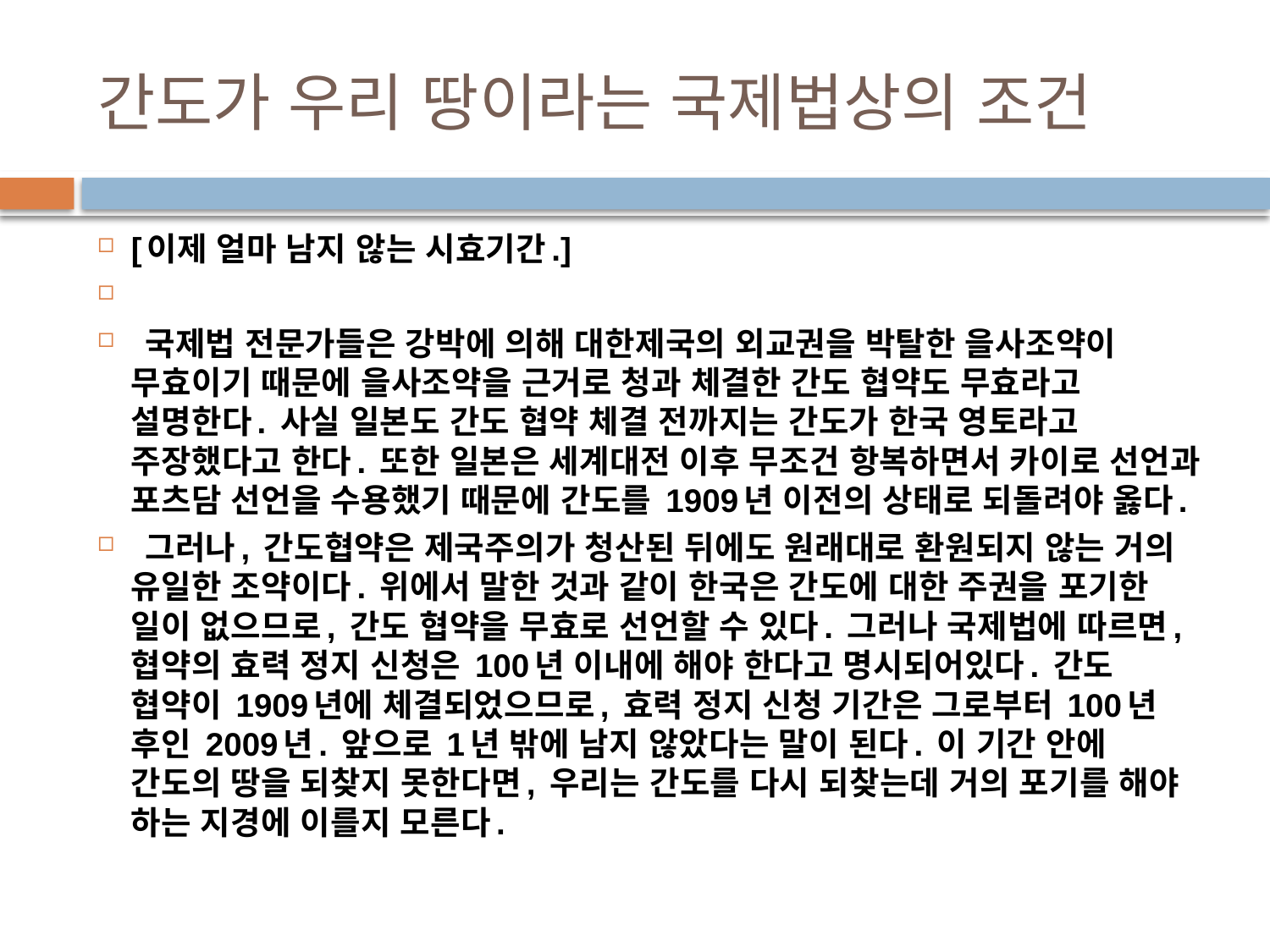

# 간도가 우리 땅이라는 국제법상의 조건
[이제 얼마 남지 않는 시효기간.]

 국제법 전문가들은 강박에 의해 대한제국의 외교권을 박탈한 을사조약이 무효이기 때문에 을사조약을 근거로 청과 체결한 간도 협약도 무효라고 설명한다. 사실 일본도 간도 협약 체결 전까지는 간도가 한국 영토라고 주장했다고 한다. 또한 일본은 세계대전 이후 무조건 항복하면서 카이로 선언과 포츠담 선언을 수용했기 때문에 간도를 1909년 이전의 상태로 되돌려야 옳다.
 그러나, 간도협약은 제국주의가 청산된 뒤에도 원래대로 환원되지 않는 거의 유일한 조약이다. 위에서 말한 것과 같이 한국은 간도에 대한 주권을 포기한 일이 없으므로, 간도 협약을 무효로 선언할 수 있다. 그러나 국제법에 따르면, 협약의 효력 정지 신청은 100년 이내에 해야 한다고 명시되어있다. 간도 협약이 1909년에 체결되었으므로, 효력 정지 신청 기간은 그로부터 100년 후인 2009년. 앞으로 1년 밖에 남지 않았다는 말이 된다. 이 기간 안에 간도의 땅을 되찾지 못한다면, 우리는 간도를 다시 되찾는데 거의 포기를 해야 하는 지경에 이를지 모른다.